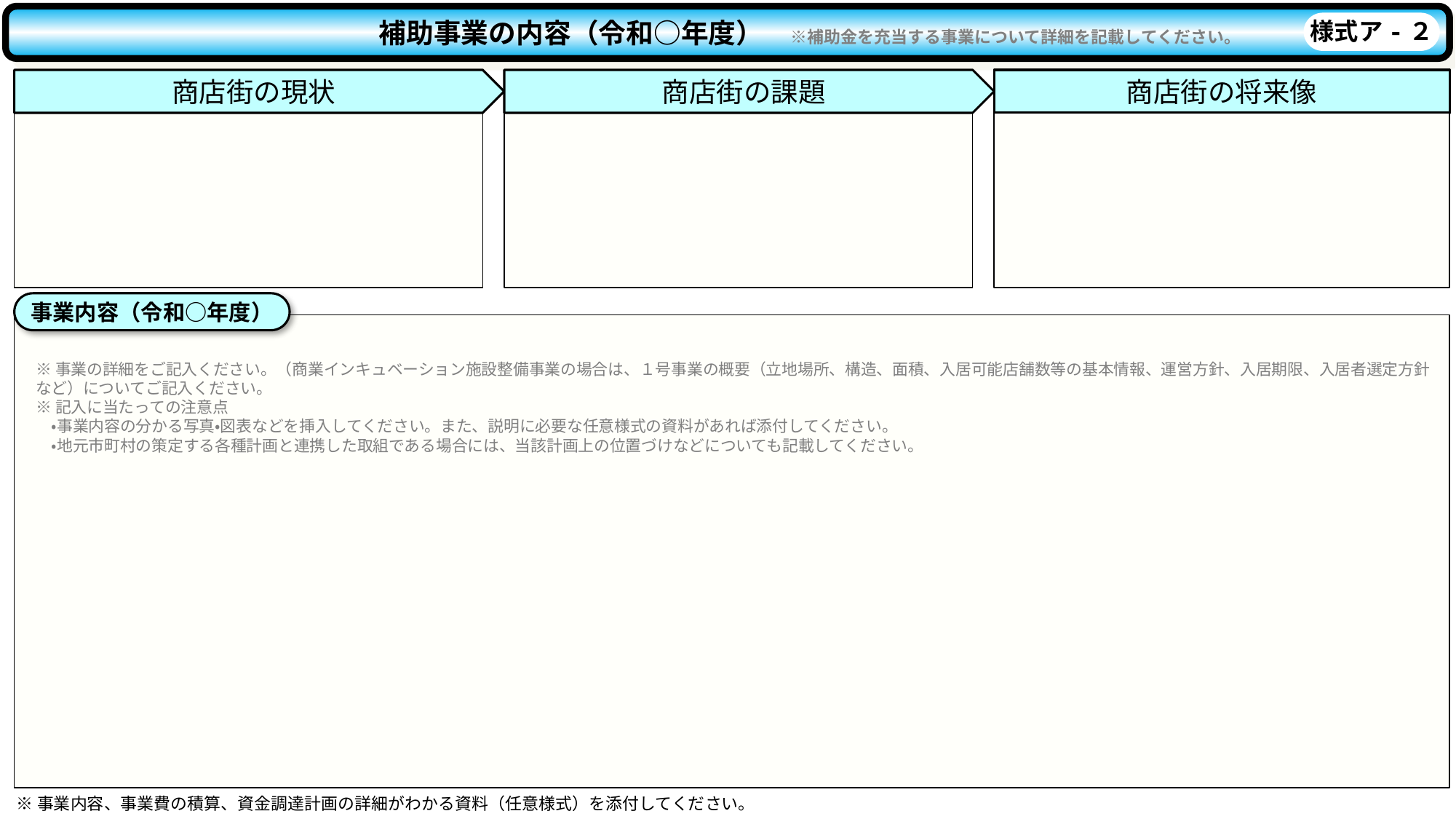

補助事業の内容（令和○年度）　※補助金を充当する事業について詳細を記載してください。
様式ア-２
商店街の現状
商店街の課題
商店街の将来像

事業内容（令和○年度）

※事業の詳細をご記入ください。（商業インキュベーション施設整備事業の場合は、１号事業の概要（立地場所、構造、面積、入居可能店舗数等の基本情報、運営方針、入居期限、入居者選定方針など）についてご記入ください。
※記入に当たっての注意点
　・事業内容の分かる写真・図表などを挿入してください。また、説明に必要な任意様式の資料があれば添付してください。
　・地元市町村の策定する各種計画と連携した取組である場合には、当該計画上の位置づけなどについても記載してください。

※事業内容、事業費の積算、資金調達計画の詳細がわかる資料（任意様式）を添付してください。